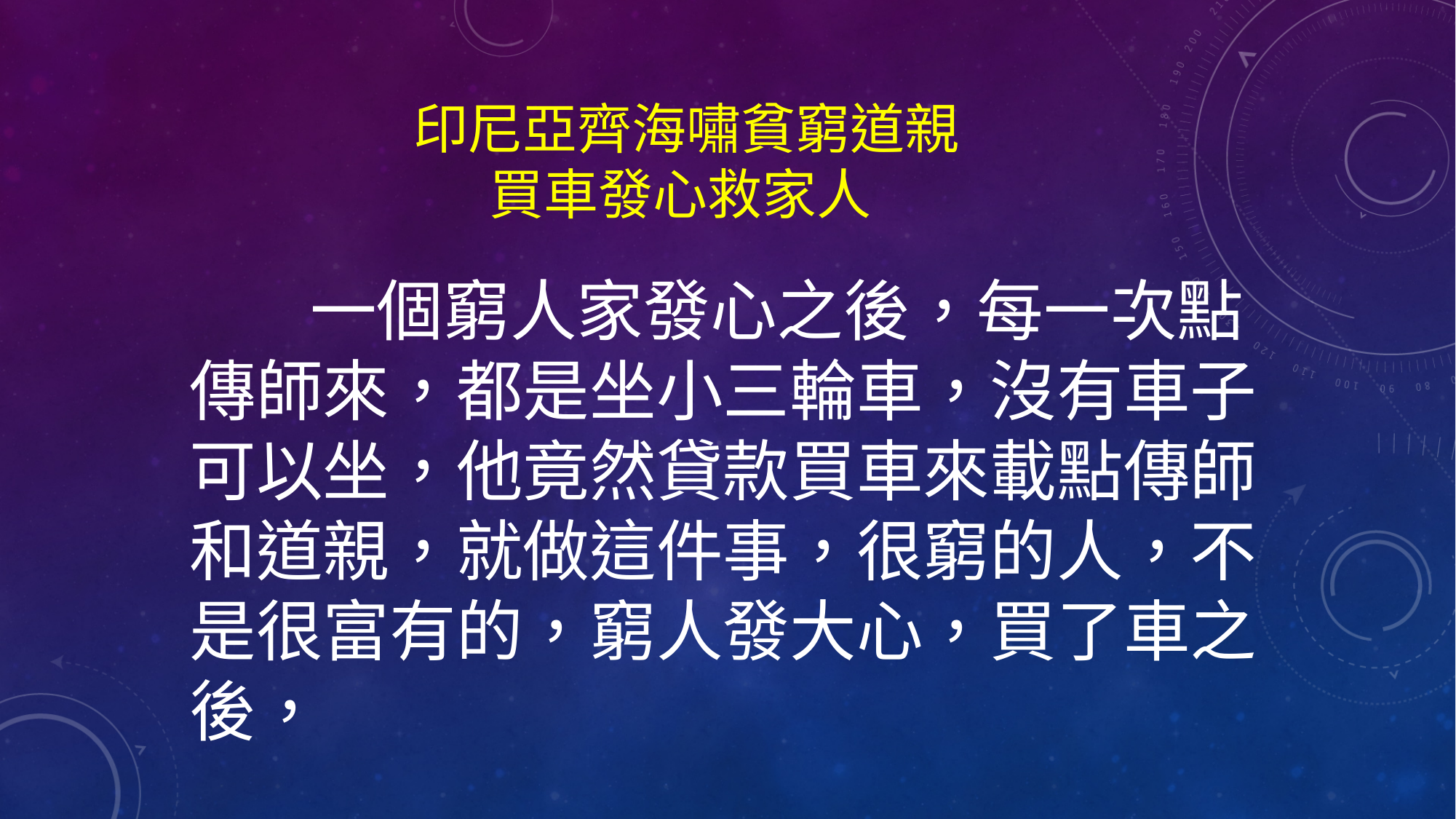

# 印尼亞齊海嘯貧窮道親 買車發心救家人
       一個窮人家發心之後，每一次點傳師來，都是坐小三輪車，沒有車子可以坐，他竟然貸款買車來載點傳師和道親，就做這件事，很窮的人，不是很富有的，窮人發大心，買了車之後，